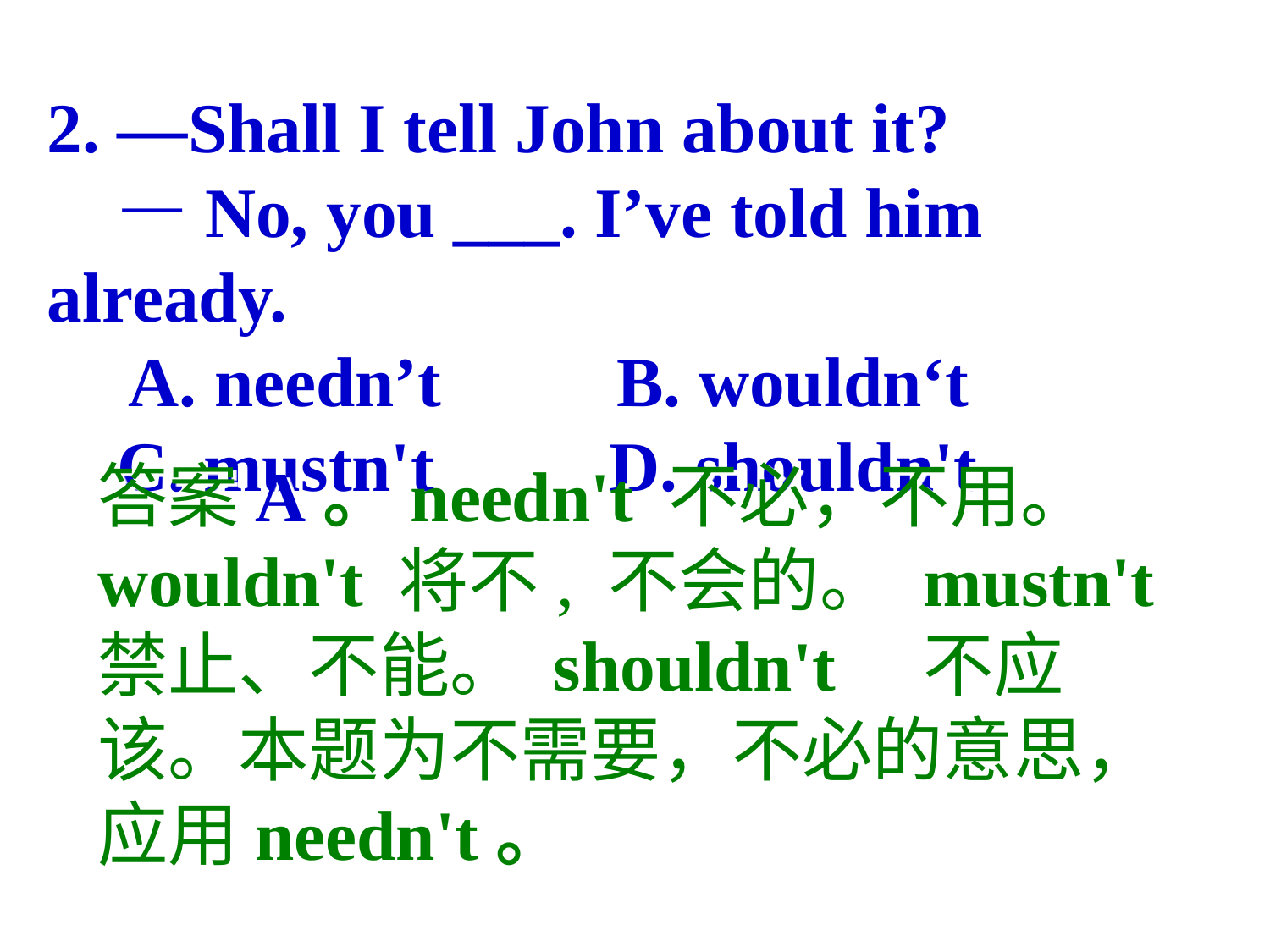

2. —Shall I tell John about it?
　—No, you ___. I’ve told him already.　　
    A. needn’t　　B. wouldn‘t
    C. mustn't　　D. shouldn't
答案A。needn't 不必，不用。 wouldn't 将不, 不会的。 mustn't 禁止、不能。 shouldn't　不应该。本题为不需要，不必的意思，应用needn't。